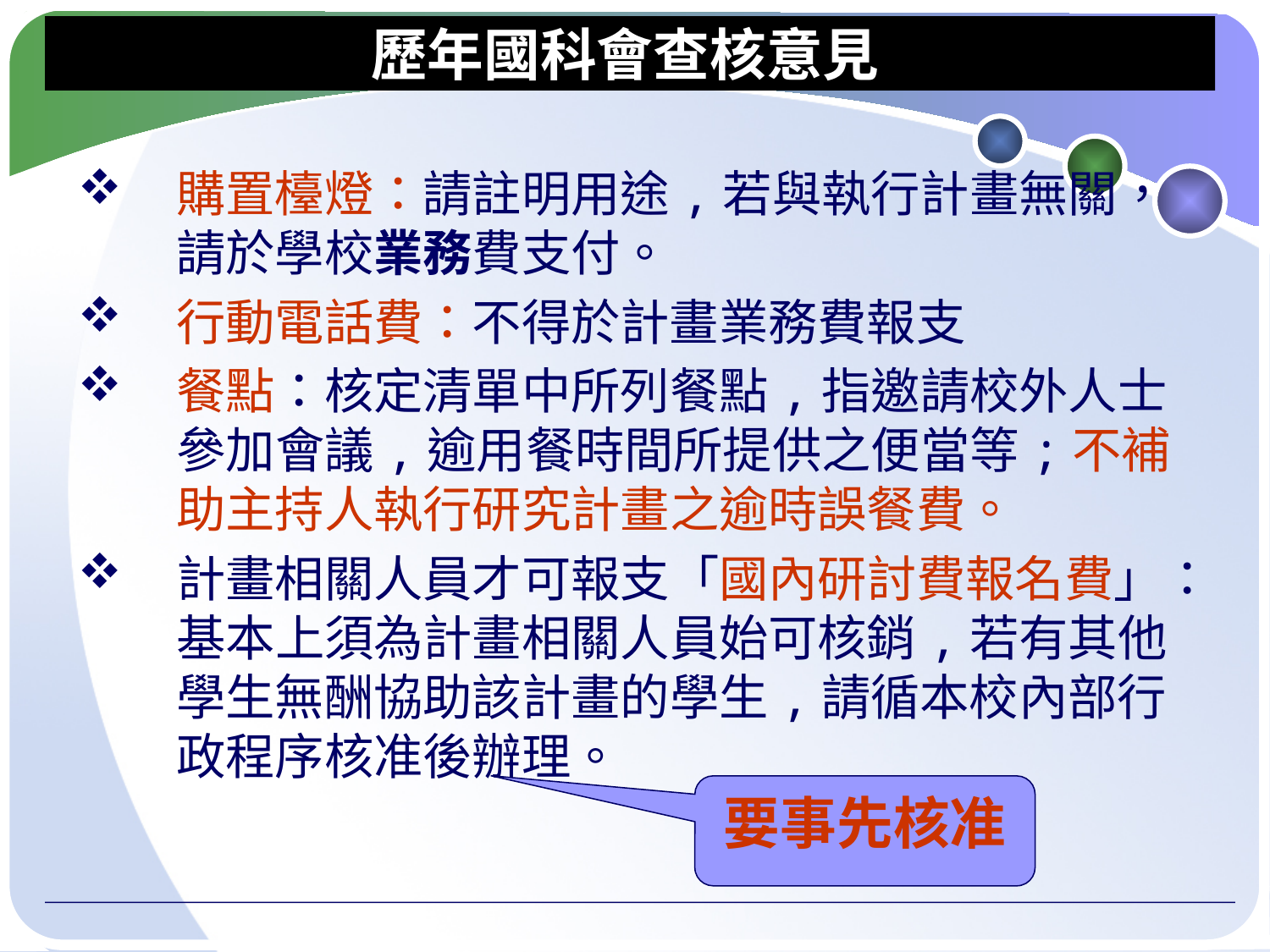

# 歷年國科會查核意見
購置檯燈：請註明用途,若與執行計畫無關，請於學校業務費支付。
行動電話費：不得於計畫業務費報支
餐點：核定清單中所列餐點,指邀請校外人士參加會議,逾用餐時間所提供之便當等;不補助主持人執行研究計畫之逾時誤餐費。
計畫相關人員才可報支「國內研討費報名費」：基本上須為計畫相關人員始可核銷,若有其他學生無酬協助該計畫的學生,請循本校內部行政程序核准後辦理。
要事先核准